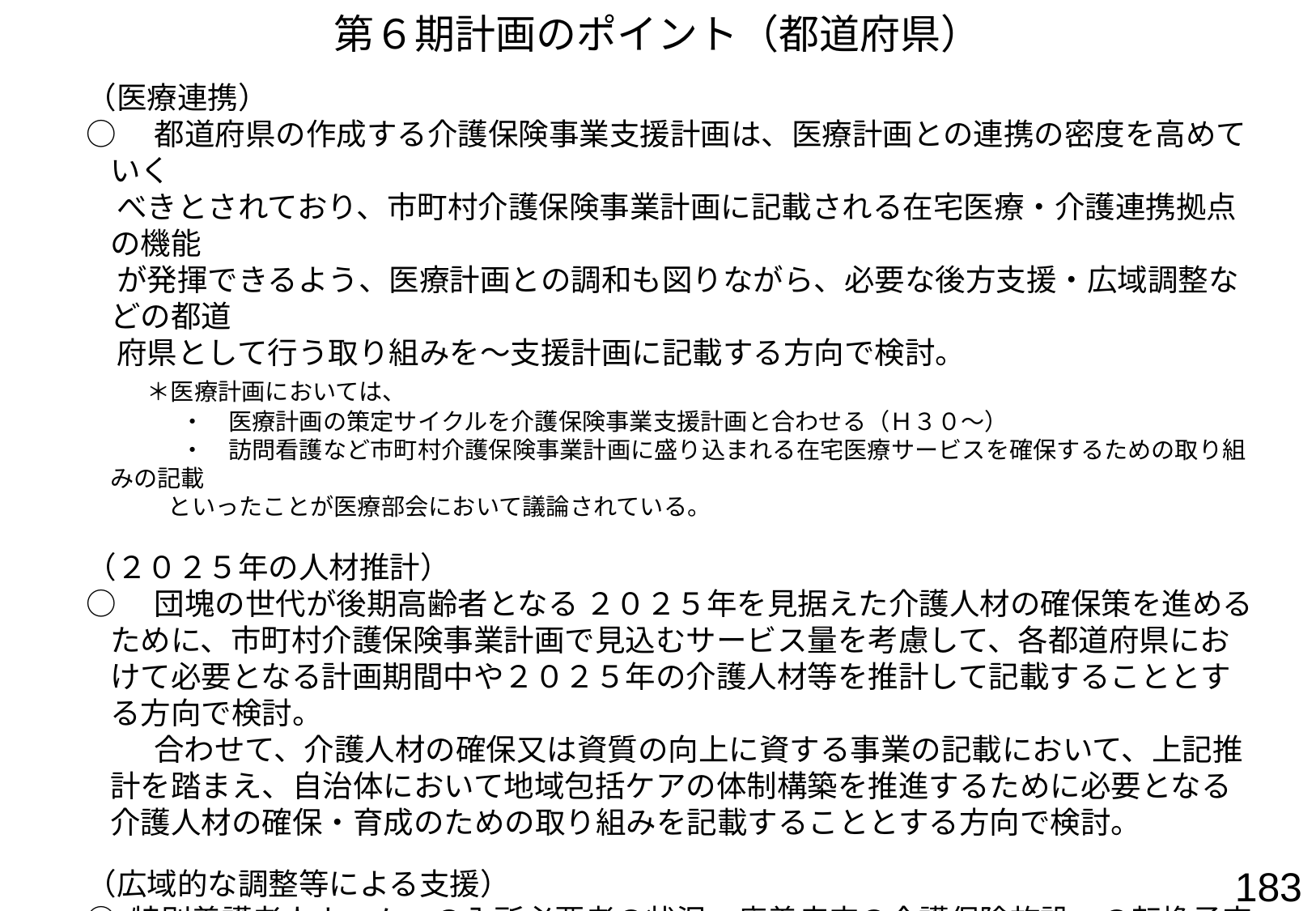

第６期計画のポイント（都道府県）
（医療連携）
○　都道府県の作成する介護保険事業支援計画は、医療計画との連携の密度を高めていく
　べきとされており、市町村介護保険事業計画に記載される在宅医療・介護連携拠点の機能
　が発揮できるよう、医療計画との調和も図りながら、必要な後方支援・広域調整などの都道
　府県として行う取り組みを～支援計画に記載する方向で検討。
　　＊医療計画においては、
　　　　・　医療計画の策定サイクルを介護保険事業支援計画と合わせる（Ｈ３０～）
　　　　・　訪問看護など市町村介護保険事業計画に盛り込まれる在宅医療サービスを確保するための取り組みの記載
 　　　といったことが医療部会において議論されている。

（２０２５年の人材推計）
○　団塊の世代が後期高齢者となる ２０２５年を見据えた介護人材の確保策を進めるために、市町村介護保険事業計画で見込むサービス量を考慮して、各都道府県におけて必要となる計画期間中や２０２５年の介護人材等を推計して記載することとする方向で検討。
　　 合わせて、介護人材の確保又は資質の向上に資する事業の記載において、上記推計を踏まえ、自治体において地域包括ケアの体制構築を推進するために必要となる介護人材の確保・育成のための取り組みを記載することとする方向で検討。

（広域的な調整等による支援）
○ 特別養護老人ホームへの入所必要者の状況、療養病床の介護保険施設への転換予定に係る調査などを踏まえ、介護保険施設等の広域的な調整を市町村と行うこと。

○　また、高齢者居住安定確保計画との調和についても配慮すること。
183